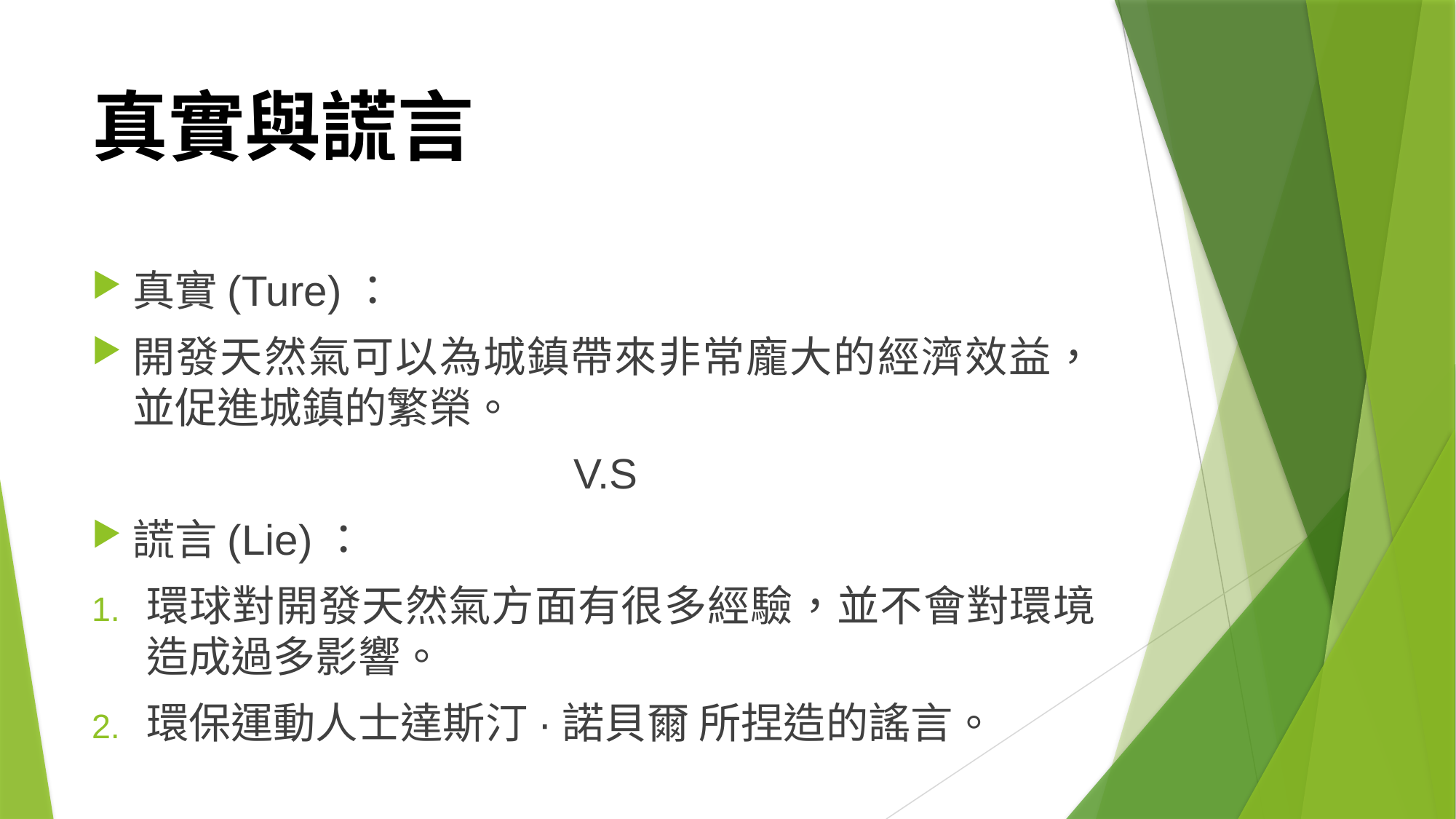

# 真實與謊言
真實(Ture)：
開發天然氣可以為城鎮帶來非常龐大的經濟效益，並促進城鎮的繁榮。
  V.S
謊言(Lie)：
環球對開發天然氣方面有很多經驗，並不會對環境造成過多影響。
環保運動人士達斯汀·諾貝爾 所捏造的謠言。